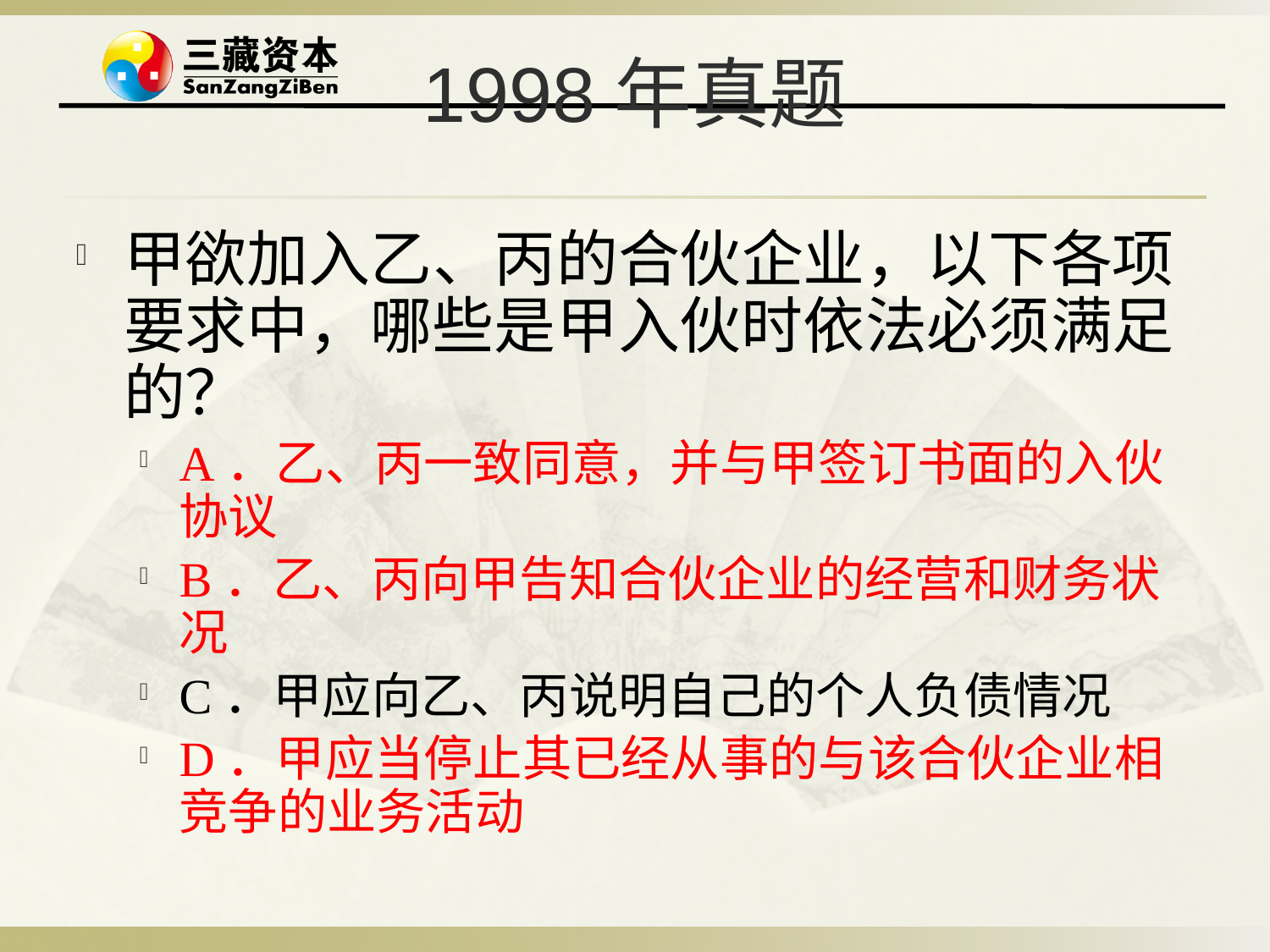

# 1998年真题
甲欲加入乙、丙的合伙企业，以下各项要求中，哪些是甲入伙时依法必须满足的？
A．乙、丙一致同意，并与甲签订书面的入伙协议
B．乙、丙向甲告知合伙企业的经营和财务状况
C．甲应向乙、丙说明自己的个人负债情况
D．甲应当停止其已经从事的与该合伙企业相竞争的业务活动